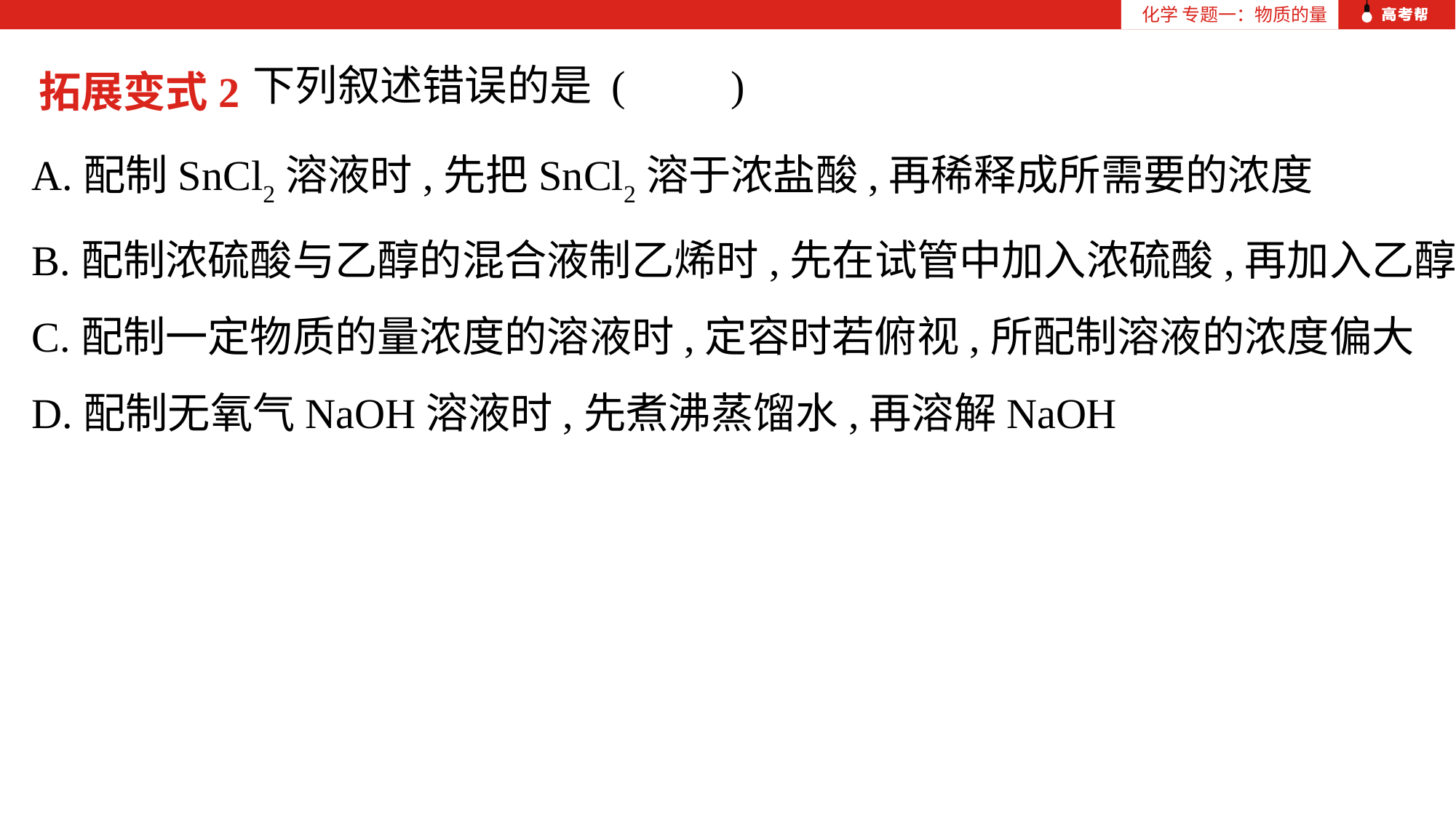

化学 专题一：物质的量

下列叙述错误的是 (　　)
拓展变式2
A.配制SnCl2溶液时,先把SnCl2溶于浓盐酸,再稀释成所需要的浓度
B.配制浓硫酸与乙醇的混合液制乙烯时,先在试管中加入浓硫酸,再加入乙醇
C.配制一定物质的量浓度的溶液时,定容时若俯视,所配制溶液的浓度偏大
D.配制无氧气NaOH溶液时,先煮沸蒸馏水,再溶解NaOH